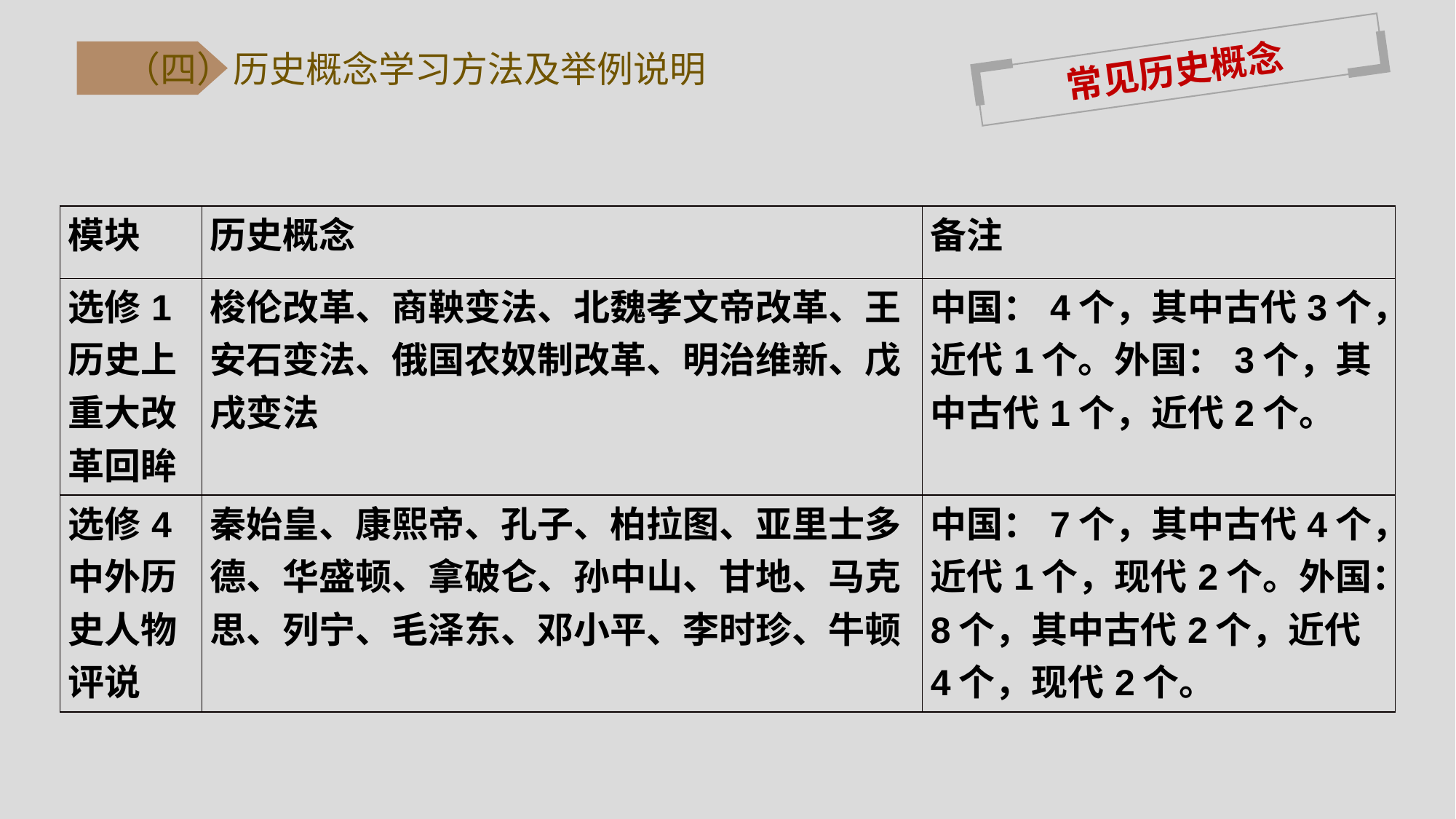

（四）历史概念学习方法及举例说明
常见历史概念
| 模块 | 历史概念 | 备注 |
| --- | --- | --- |
| 选修1历史上重大改革回眸 | 梭伦改革、商鞅变法、北魏孝文帝改革、王安石变法、俄国农奴制改革、明治维新、戊戌变法 | 中国：4个，其中古代3个，近代1个。外国：3个，其中古代1个，近代2个。 |
| 选修4中外历史人物评说 | 秦始皇、康熙帝、孔子、柏拉图、亚里士多德、华盛顿、拿破仑、孙中山、甘地、马克思、列宁、毛泽东、邓小平、李时珍、牛顿 | 中国：7个，其中古代4个，近代1个，现代2个。外国：8个，其中古代2个，近代4个，现代2个。 |